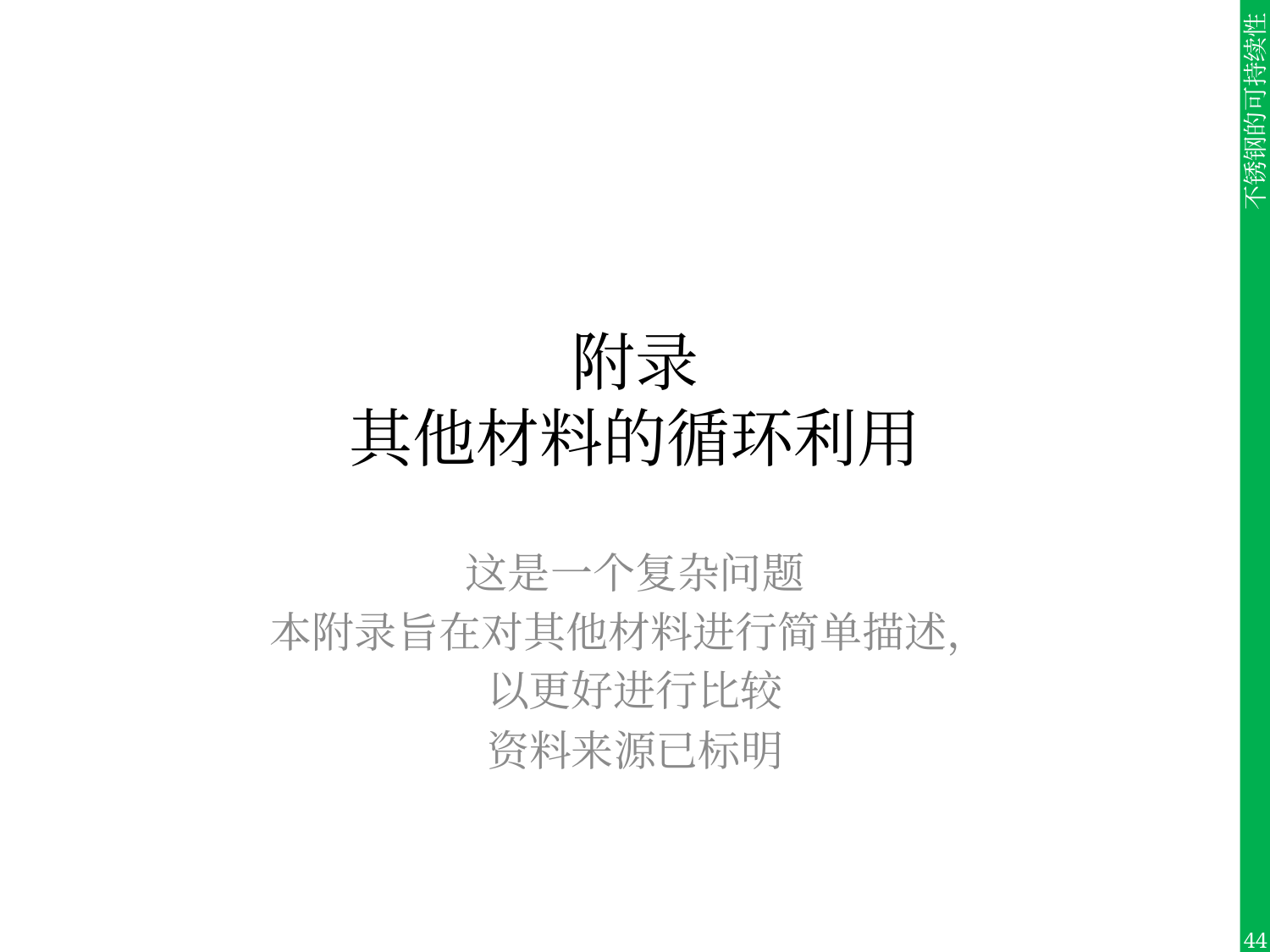

# 附录 其他材料的循环利用
这是一个复杂问题
本附录旨在对其他材料进行简单描述，
以更好进行比较
资料来源已标明

44